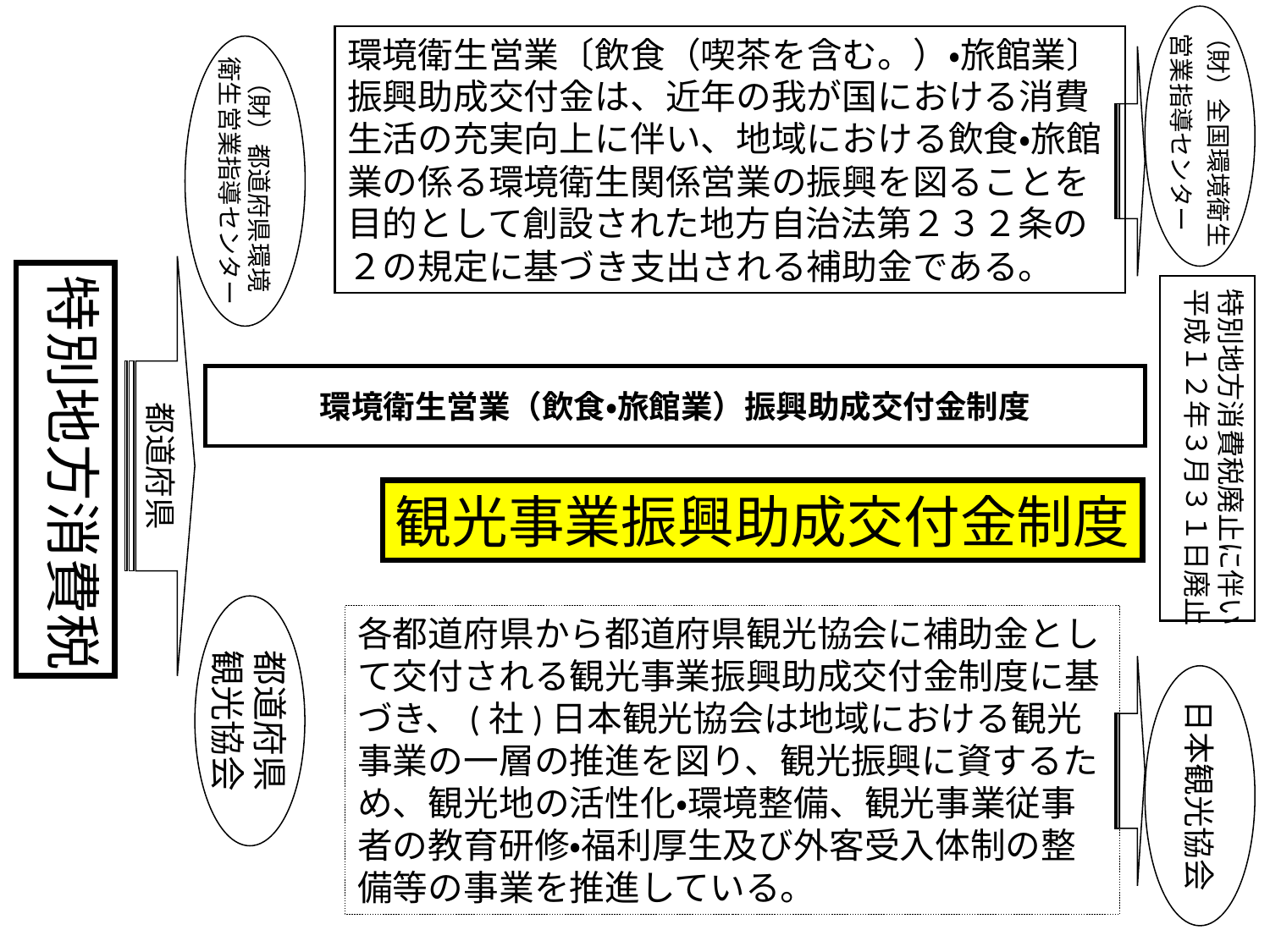

（財）全国環境衛生
営業指導センター
環境衛生営業〔飲食（喫茶を含む。）・旅館業〕振興助成交付金は、近年の我が国における消費生活の充実向上に伴い、地域における飲食・旅館業の係る環境衛生関係営業の振興を図ることを目的として創設された地方自治法第２３２条の２の規定に基づき支出される補助金である。
（財）都道府県環境
衛生営業指導センター

都道府県
特別地方消費税
特別地方消費税廃止に伴い
平成１２年３月３１日廃止
環境衛生営業（飲食・旅館業）振興助成交付金制度
観光事業振興助成交付金制度
都道府県
観光協会
各都道府県から都道府県観光協会に補助金として交付される観光事業振興助成交付金制度に基づき、(社)日本観光協会は地域における観光事業の一層の推進を図り、観光振興に資するため、観光地の活性化・環境整備、観光事業従事者の教育研修・福利厚生及び外客受入体制の整備等の事業を推進している。

日本観光協会